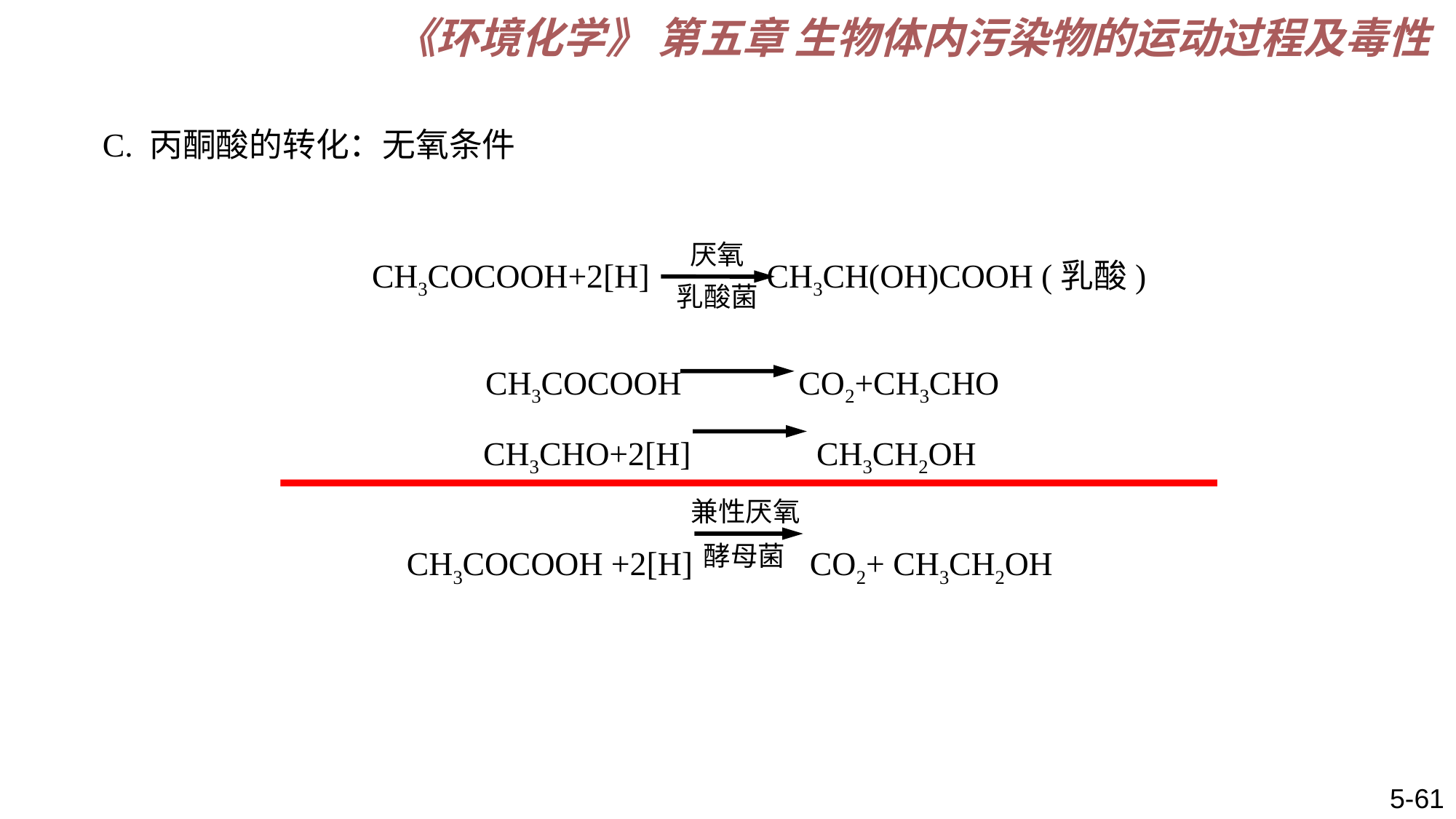

《环境化学》 第五章 生物体内污染物的运动过程及毒性
C. 丙酮酸的转化：无氧条件

       CH3COCOOH+2[H]              CH3CH(OH)COOH (乳酸)

   CH3COCOOH              CO2+CH3CHO
CH3CHO+2[H]               CH3CH2OH

CH3COCOOH +2[H]              CO2+ CH3CH2OH

厌氧
乳酸菌

兼性厌氧

酵母菌
5-61